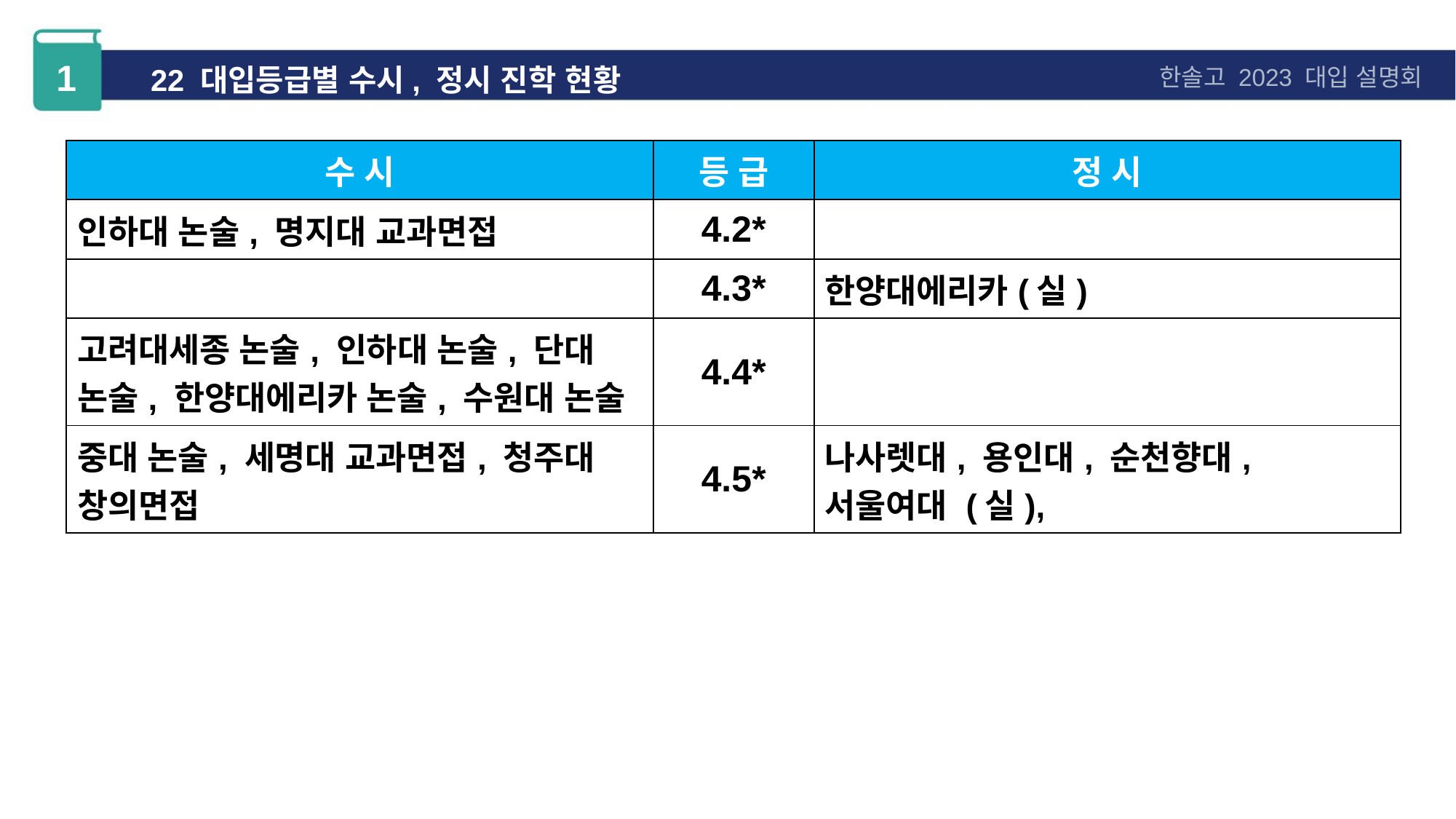

1
22 대입등급별 수시, 정시 진학 현황
한솔고 2023 대입 설명회
| 수 시 | 등 급 | 정 시 |
| --- | --- | --- |
| 인하대 논술, 명지대 교과면접 | 4.2\* |  |
|  | 4.3\* | 한양대에리카(실) |
| 고려대세종 논술, 인하대 논술, 단대 논술, 한양대에리카 논술, 수원대 논술 | 4.4\* |  |
| 중대 논술, 세명대 교과면접, 청주대 창의면접 | 4.5\* | 나사렛대, 용인대, 순천향대, 서울여대 (실), |